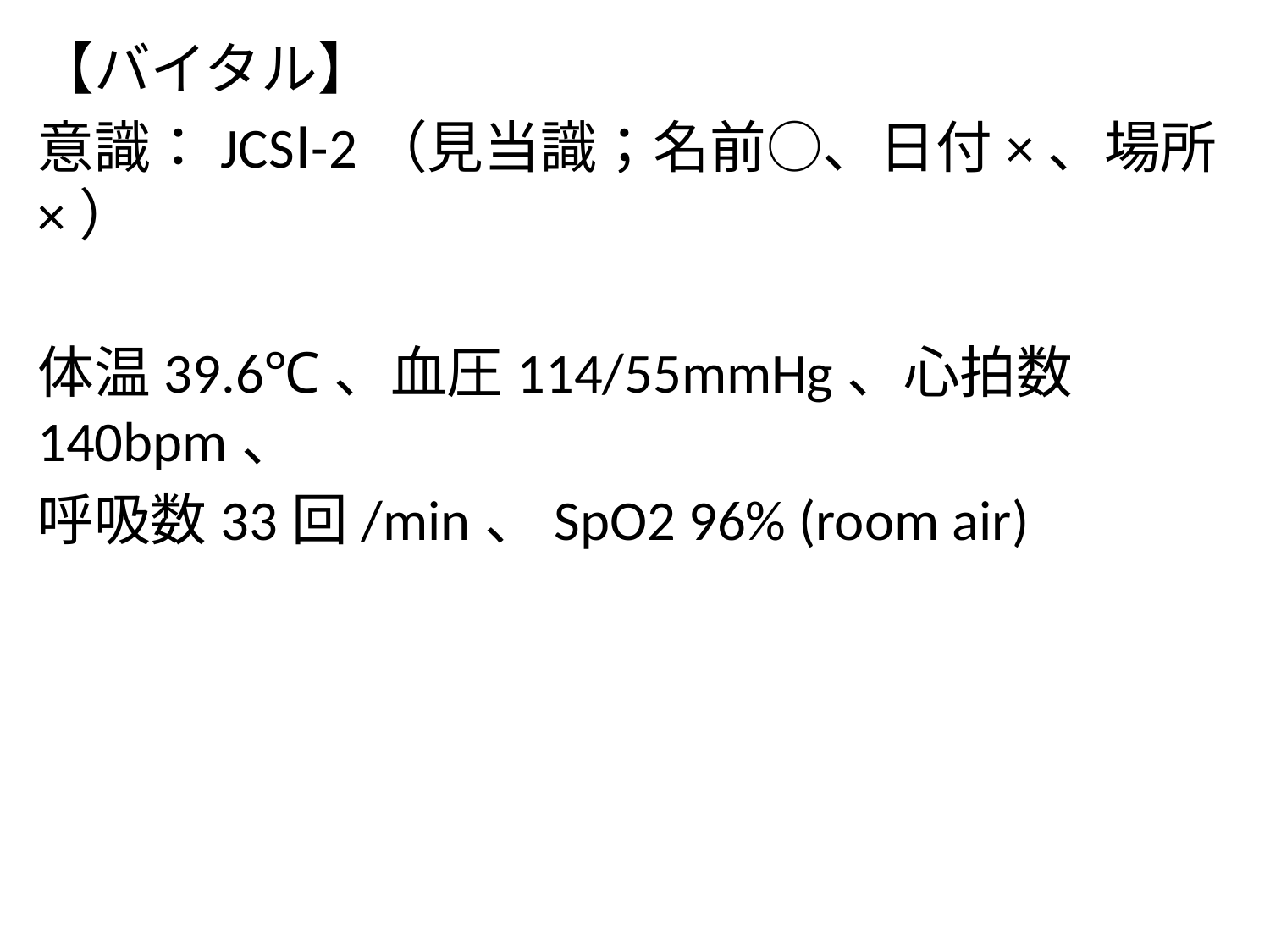

【バイタル】
意識：JCSⅠ-2（見当識；名前○、日付×、場所×）

体温39.6℃、血圧114/55mmHg、心拍数140bpm、
呼吸数33回/min、SpO2 96% (room air)